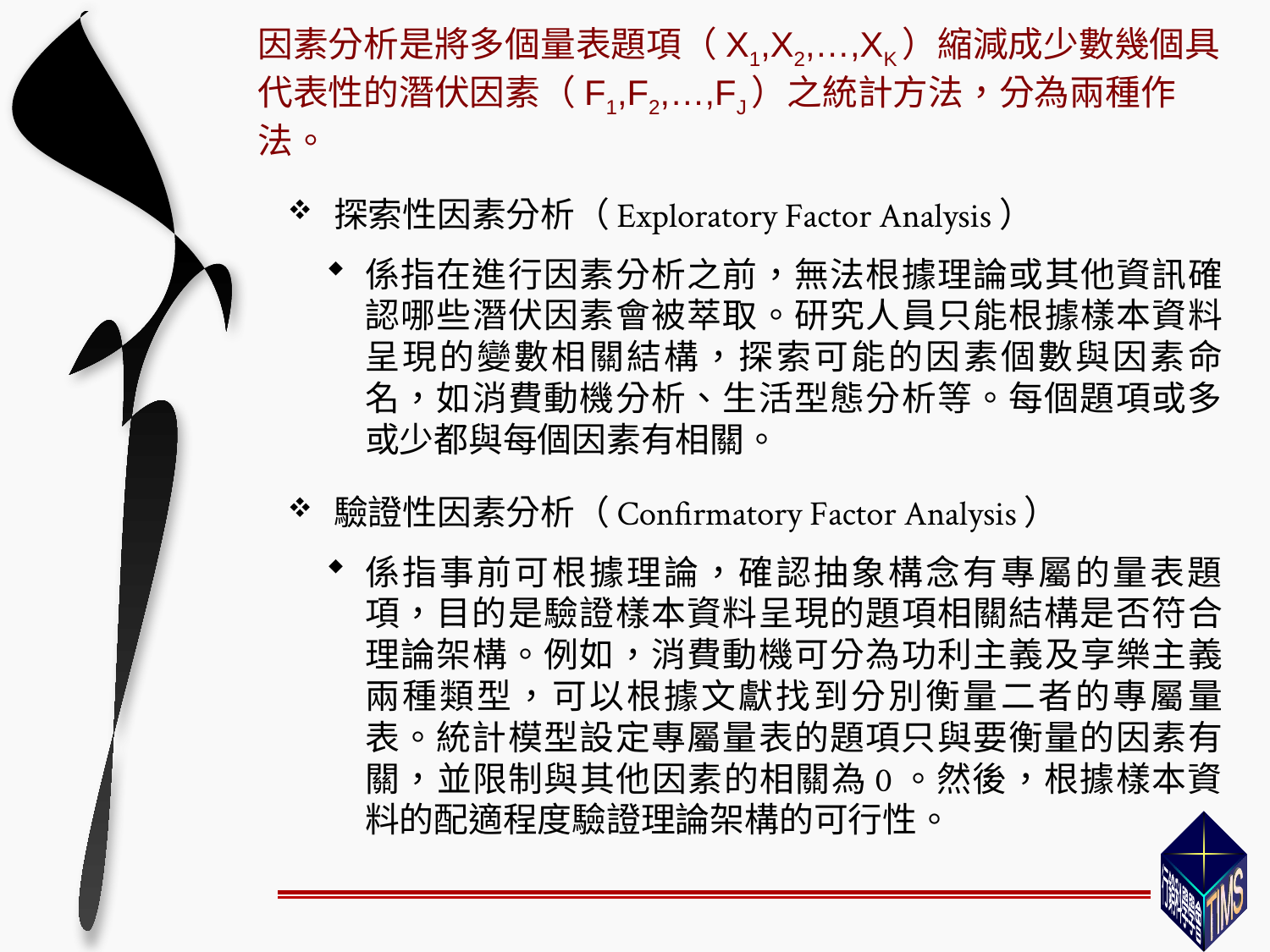

# 因素分析是將多個量表題項（X1,X2,…,XK）縮減成少數幾個具代表性的潛伏因素（F1,F2,…,FJ）之統計方法，分為兩種作法。
探索性因素分析（Exploratory Factor Analysis）
係指在進行因素分析之前，無法根據理論或其他資訊確認哪些潛伏因素會被萃取。研究人員只能根據樣本資料呈現的變數相關結構，探索可能的因素個數與因素命名，如消費動機分析、生活型態分析等。每個題項或多或少都與每個因素有相關。
驗證性因素分析（Confirmatory Factor Analysis）
係指事前可根據理論，確認抽象構念有專屬的量表題項，目的是驗證樣本資料呈現的題項相關結構是否符合理論架構。例如，消費動機可分為功利主義及享樂主義兩種類型，可以根據文獻找到分別衡量二者的專屬量表。統計模型設定專屬量表的題項只與要衡量的因素有關，並限制與其他因素的相關為0。然後，根據樣本資料的配適程度驗證理論架構的可行性。